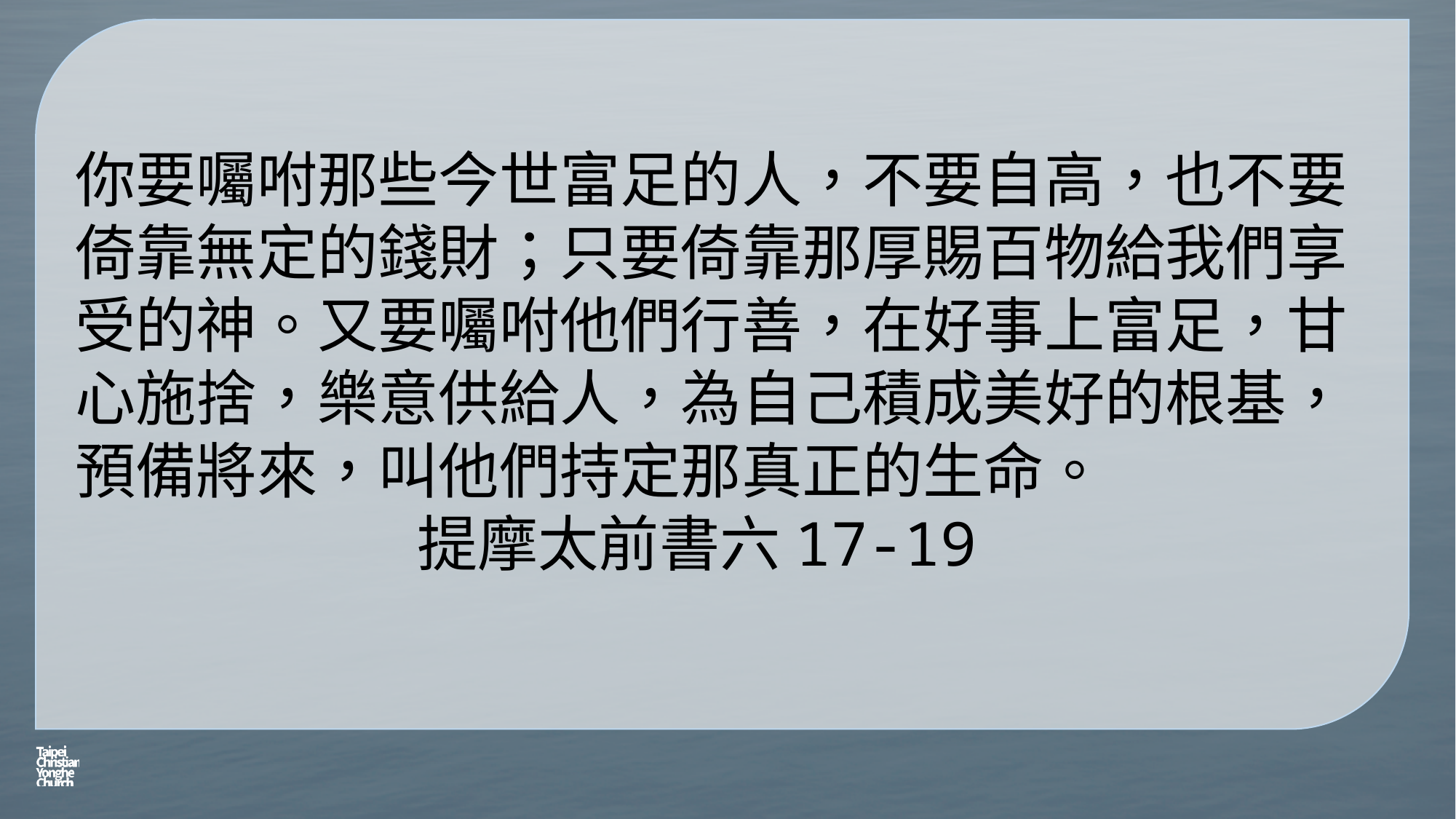

你要囑咐那些今世富足的人，不要自高，也不要倚靠無定的錢財；只要倚靠那厚賜百物給我們享受的神。又要囑咐他們行善，在好事上富足，甘心施捨，樂意供給人，為自己積成美好的根基，預備將來，叫他們持定那真正的生命。
                        提摩太前書六17-19